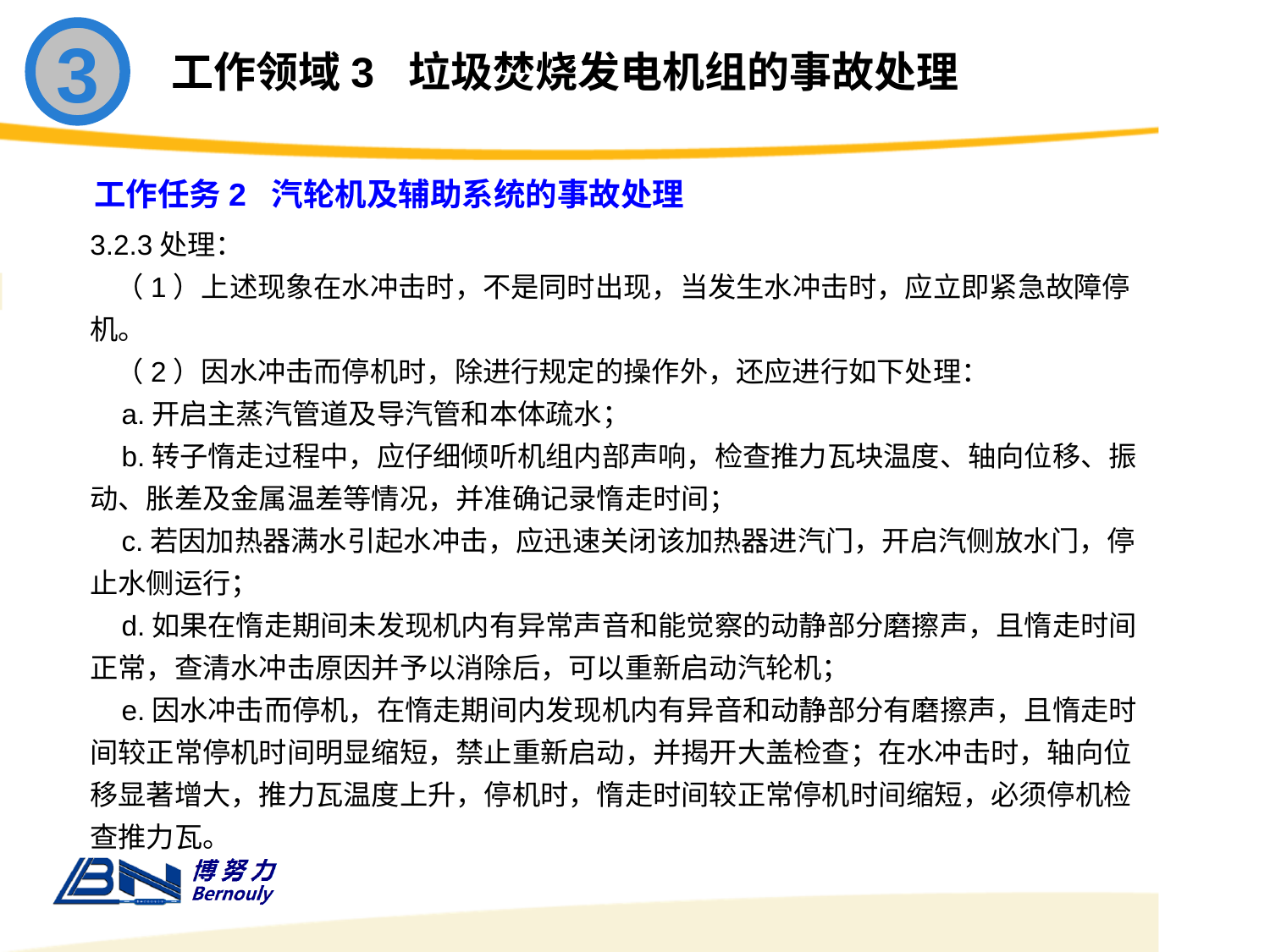

3
工作领域3  垃圾焚烧发电机组的事故处理
工作任务2  汽轮机及辅助系统的事故处理
3.2.3处理：
   （1）上述现象在水冲击时，不是同时出现，当发生水冲击时，应立即紧急故障停机。
   （2）因水冲击而停机时，除进行规定的操作外，还应进行如下处理：
    a.开启主蒸汽管道及导汽管和本体疏水；
    b.转子惰走过程中，应仔细倾听机组内部声响，检查推力瓦块温度、轴向位移、振动、胀差及金属温差等情况，并准确记录惰走时间；
    c.若因加热器满水引起水冲击，应迅速关闭该加热器进汽门，开启汽侧放水门，停止水侧运行；
    d.如果在惰走期间未发现机内有异常声音和能觉察的动静部分磨擦声，且惰走时间正常，查清水冲击原因并予以消除后，可以重新启动汽轮机；
    e.因水冲击而停机，在惰走期间内发现机内有异音和动静部分有磨擦声，且惰走时间较正常停机时间明显缩短，禁止重新启动，并揭开大盖检查；在水冲击时，轴向位移显著增大，推力瓦温度上升，停机时，惰走时间较正常停机时间缩短，必须停机检查推力瓦。